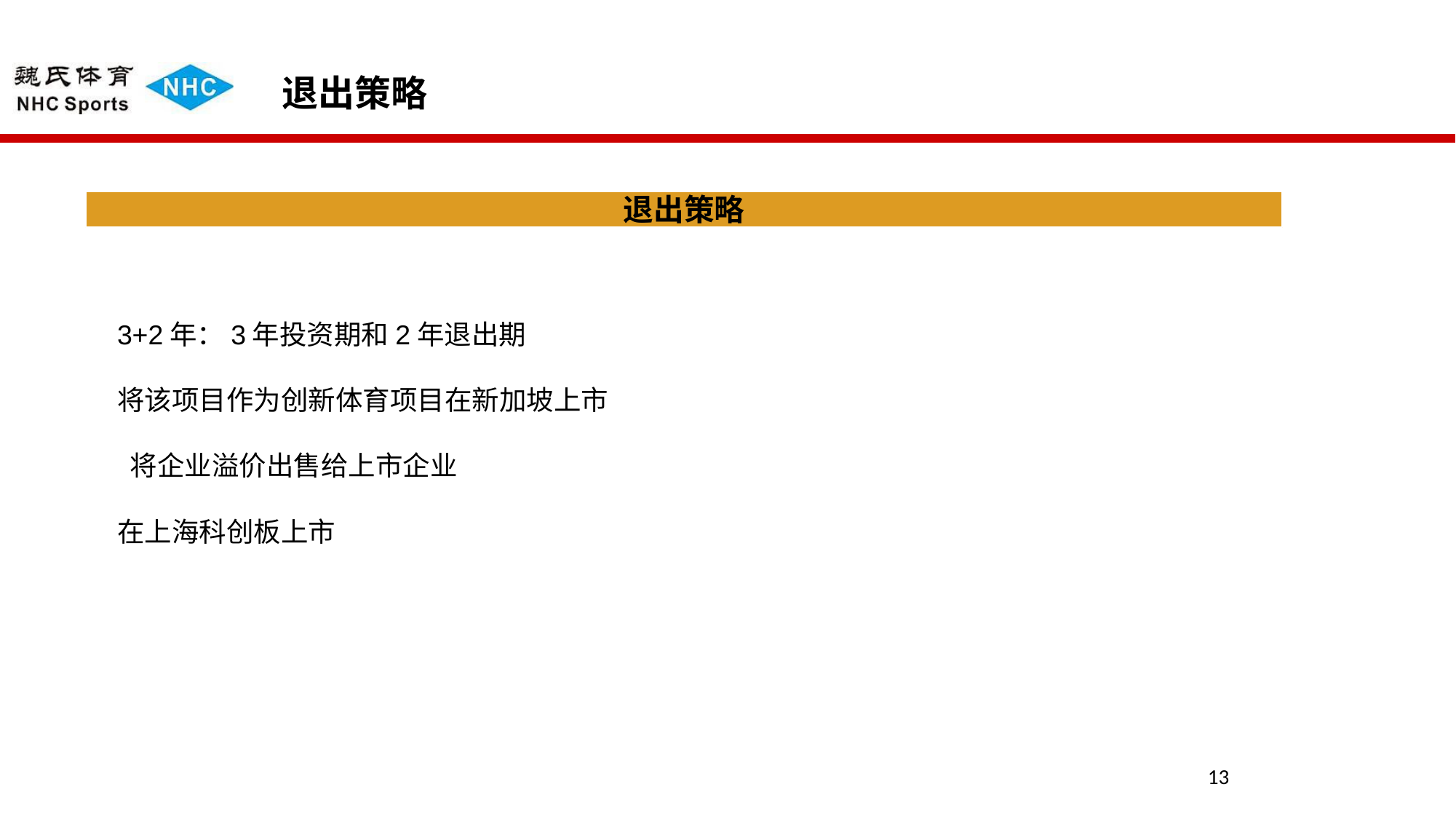

# 退出策略
退出策略
3+2年：3年投资期和2年退出期
将该项目作为创新体育项目在新加坡上市
 将企业溢价出售给上市企业

在上海科创板上市
13